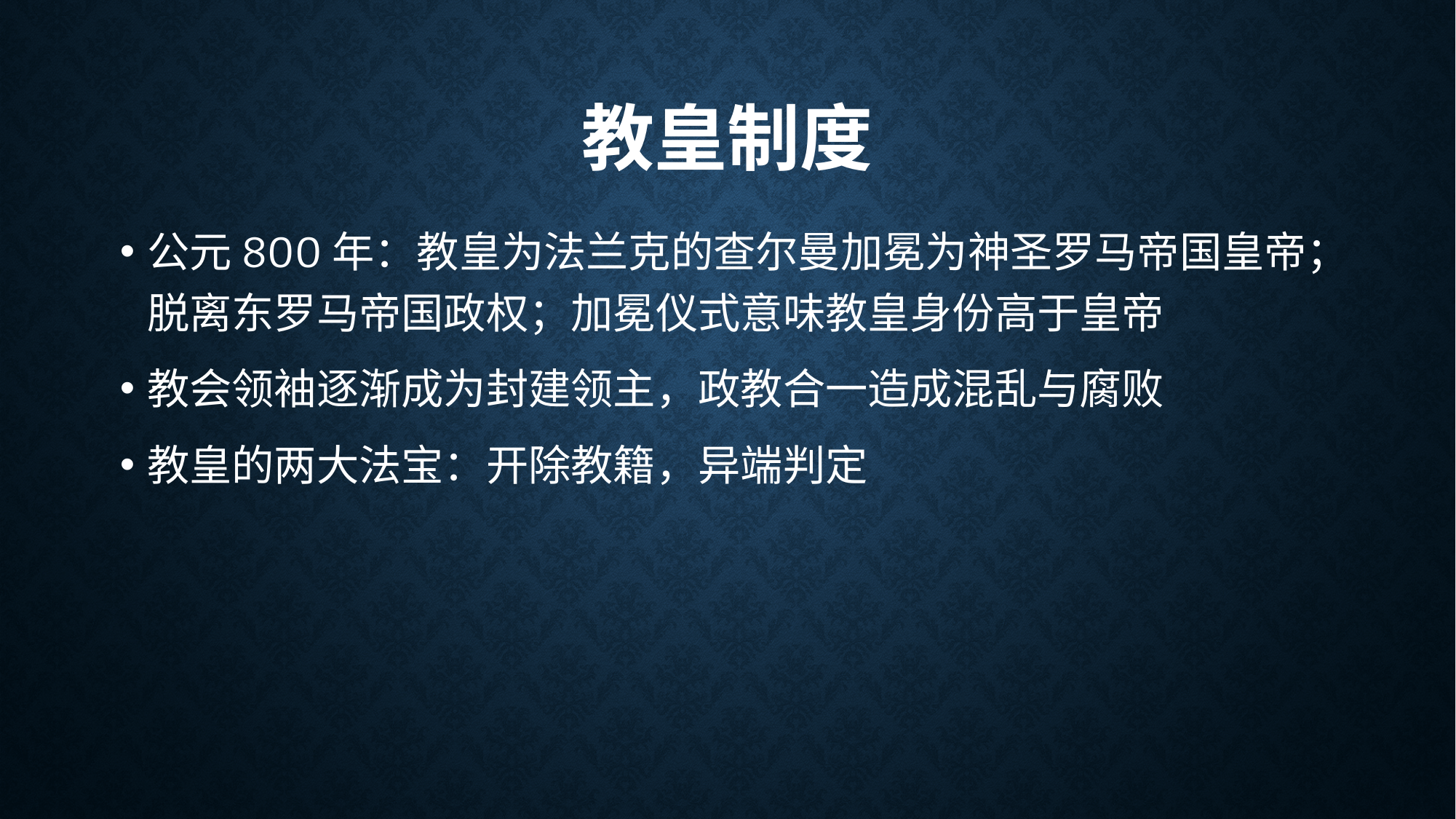

# 教皇制度
公元800年：教皇为法兰克的查尔曼加冕为神圣罗马帝国皇帝；脱离东罗马帝国政权；加冕仪式意味教皇身份高于皇帝
教会领袖逐渐成为封建领主，政教合一造成混乱与腐败
教皇的两大法宝：开除教籍，异端判定